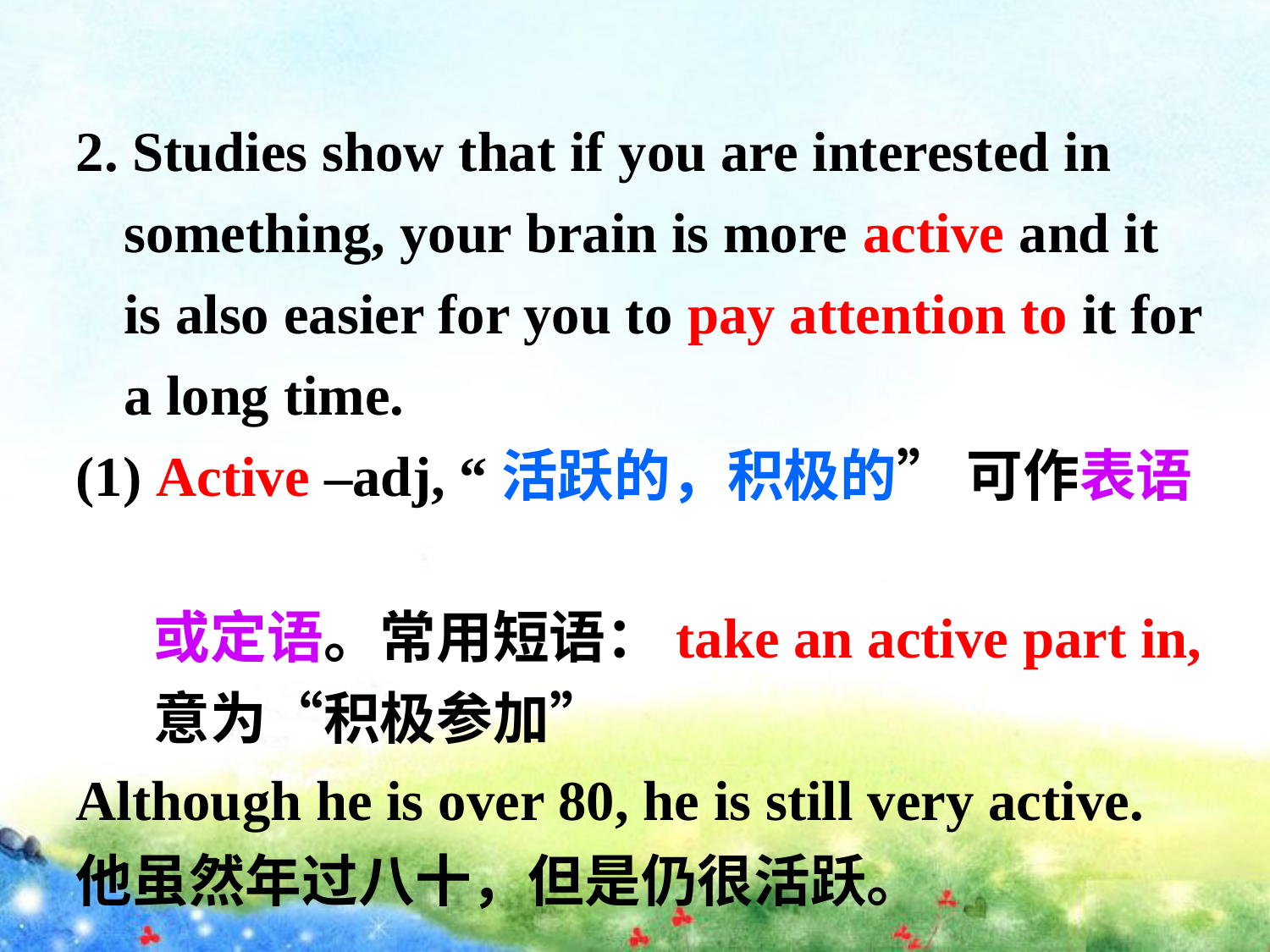

2. Studies show that if you are interested in something, your brain is more active and it is also easier for you to pay attention to it for a long time.
 Active –adj, “活跃的，积极的” 可作表语
     或定语。常用短语：take an active part in,
     意为“积极参加”
Although he is over 80, he is still very active.
他虽然年过八十，但是仍很活跃。